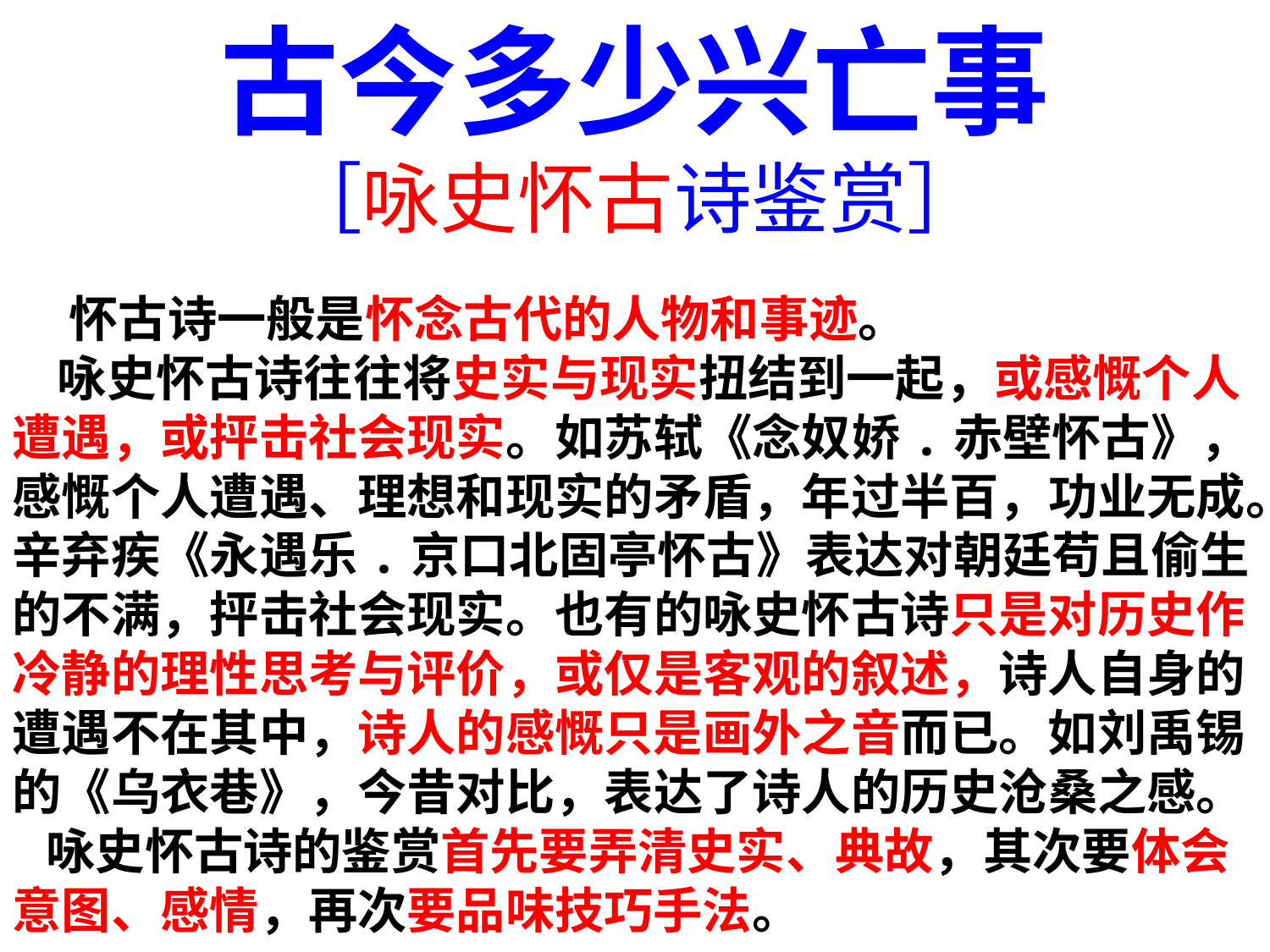

# 古今多少兴亡事 ［咏史怀古诗鉴赏］
    怀古诗一般是怀念古代的人物和事迹。
    咏史怀古诗往往将史实与现实扭结到一起，或感慨个人遭遇，或抨击社会现实。如苏轼《念奴娇.赤壁怀古》，感慨个人遭遇、理想和现实的矛盾，年过半百，功业无成。辛弃疾《永遇乐.京口北固亭怀古》表达对朝廷苟且偷生的不满，抨击社会现实。也有的咏史怀古诗只是对历史作冷静的理性思考与评价，或仅是客观的叙述，诗人自身的遭遇不在其中，诗人的感慨只是画外之音而已。如刘禹锡的《乌衣巷》，今昔对比，表达了诗人的历史沧桑之感。
   咏史怀古诗的鉴赏首先要弄清史实、典故，其次要体会意图、感情，再次要品味技巧手法。